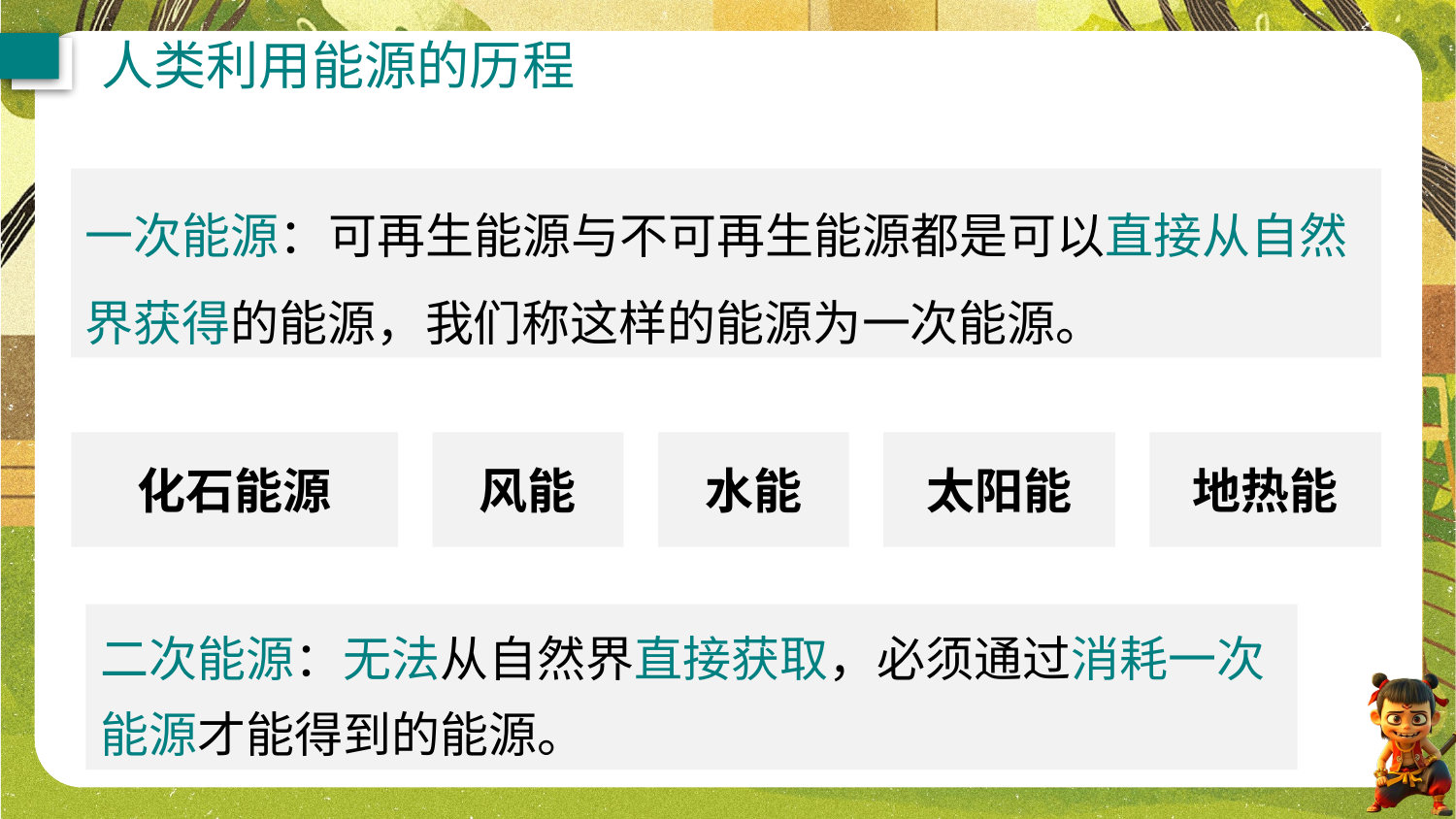

人类利用能源的历程

一次能源：可再生能源与不可再生能源都是可以直接从自然界获得的能源，我们称这样的能源为一次能源。
化石能源
风能
水能
太阳能
地热能
二次能源：无法从自然界直接获取，必须通过消耗一次能源才能得到的能源。